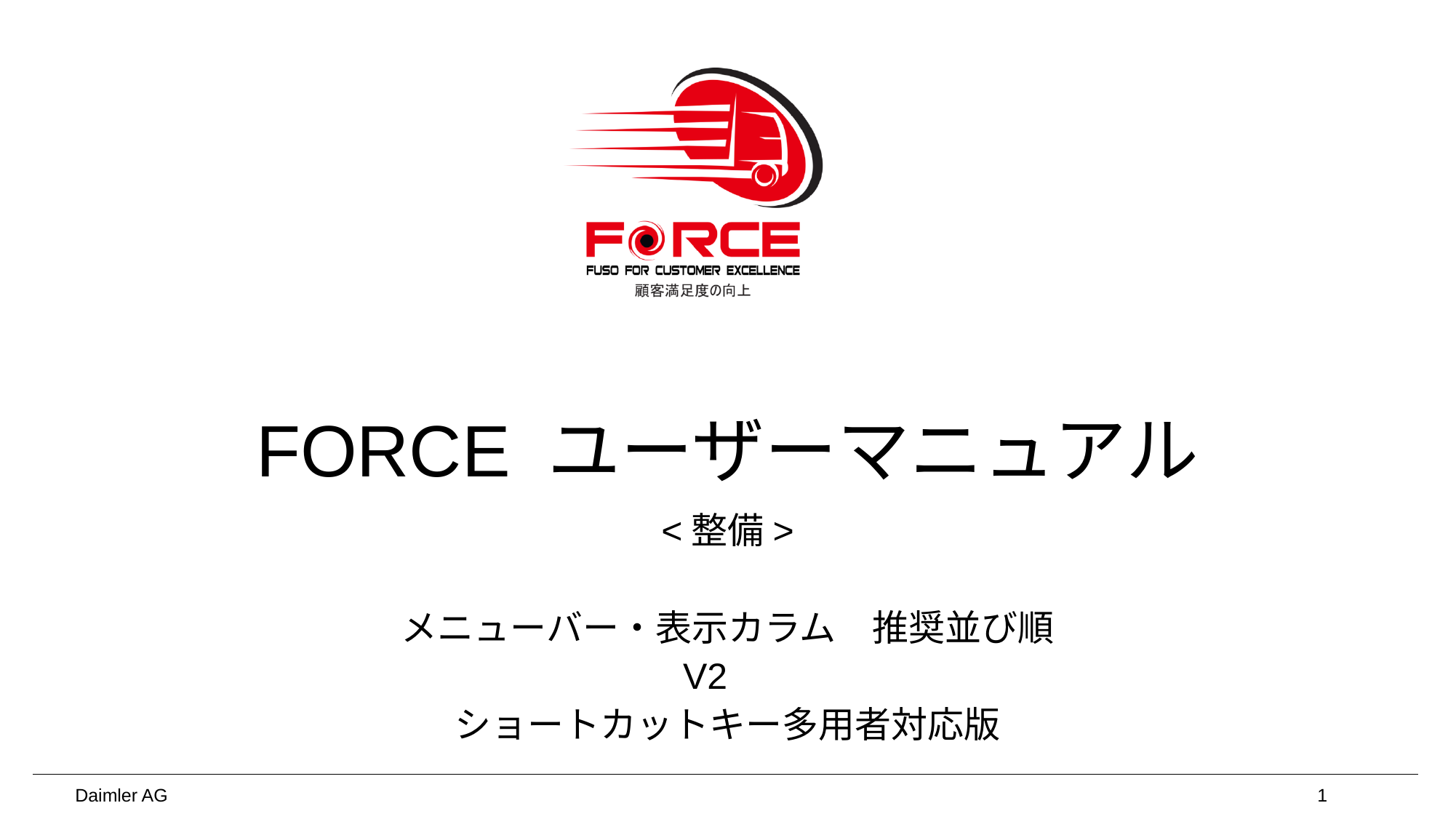

# FORCE ユーザーマニュアル
<整備>

メニューバー・表示カラム　推奨並び順
V2
ショートカットキー多用者対応版
1